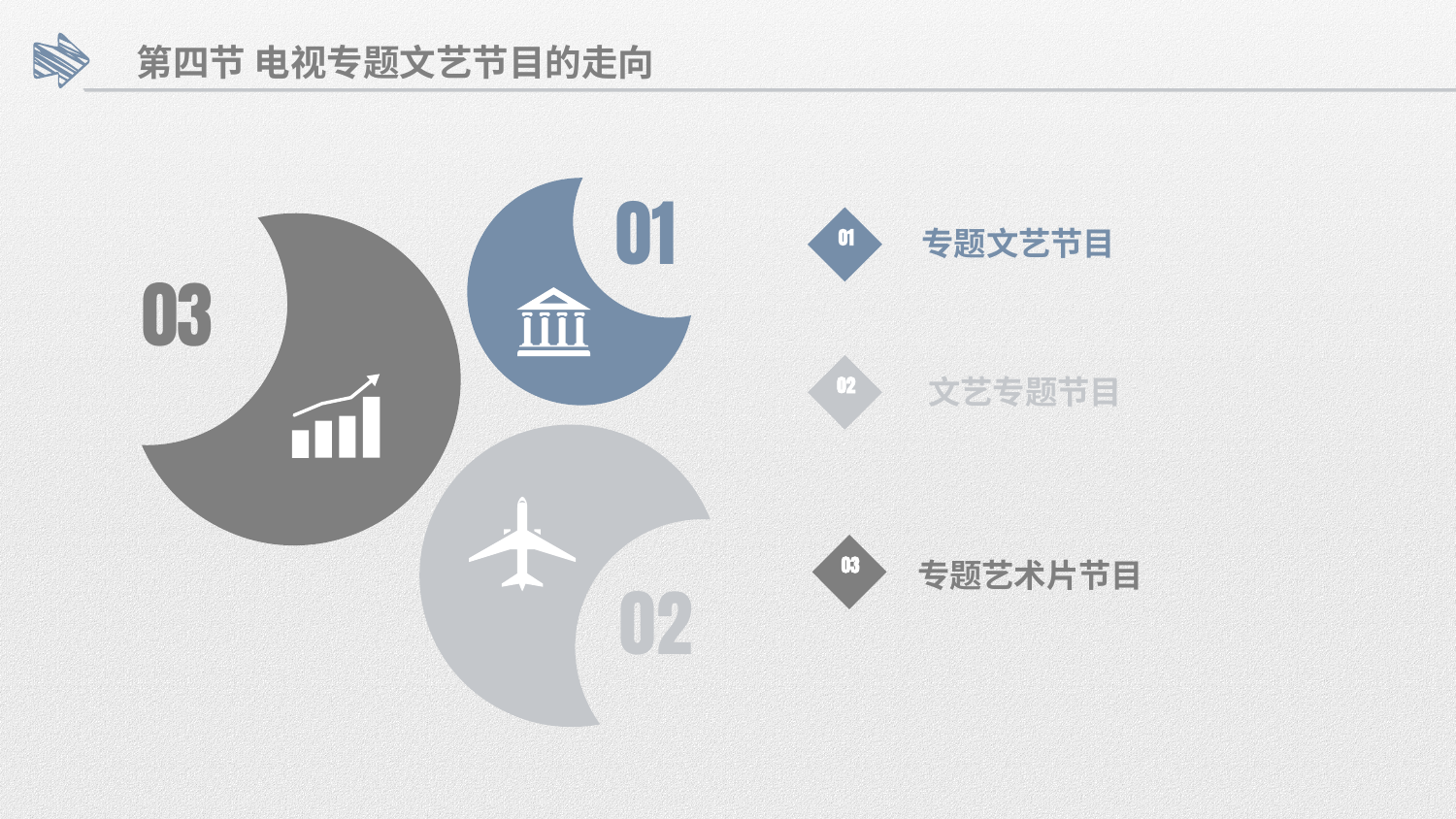

第四节 电视专题文艺节目的走向

01

01
专题文艺节目

03

文艺专题节目

02

02
专题艺术片节目

03